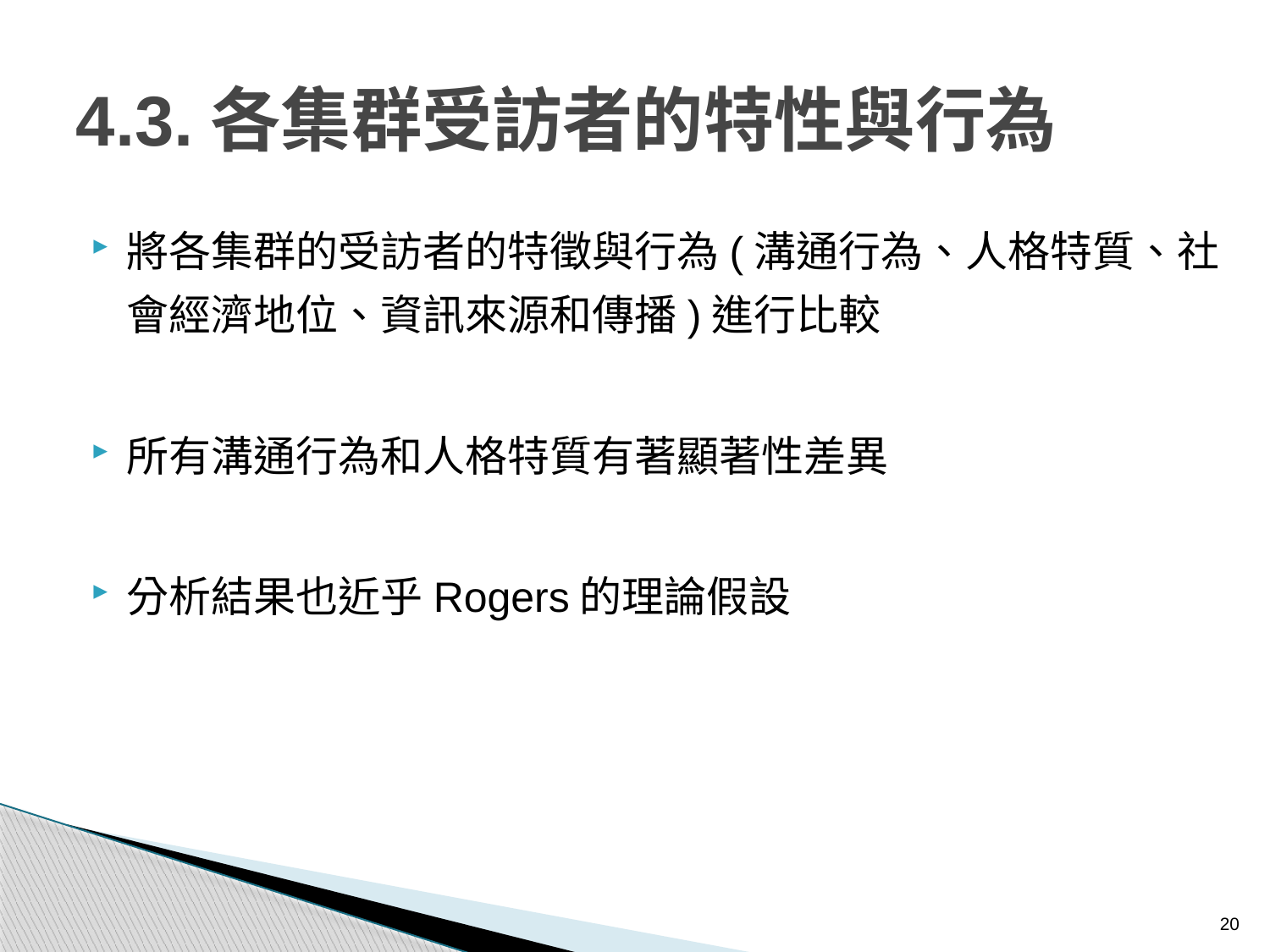

# 4.3.各集群受訪者的特性與行為
將各集群的受訪者的特徵與行為(溝通行為、人格特質、社會經濟地位、資訊來源和傳播)進行比較

所有溝通行為和人格特質有著顯著性差異

分析結果也近乎Rogers的理論假設
20